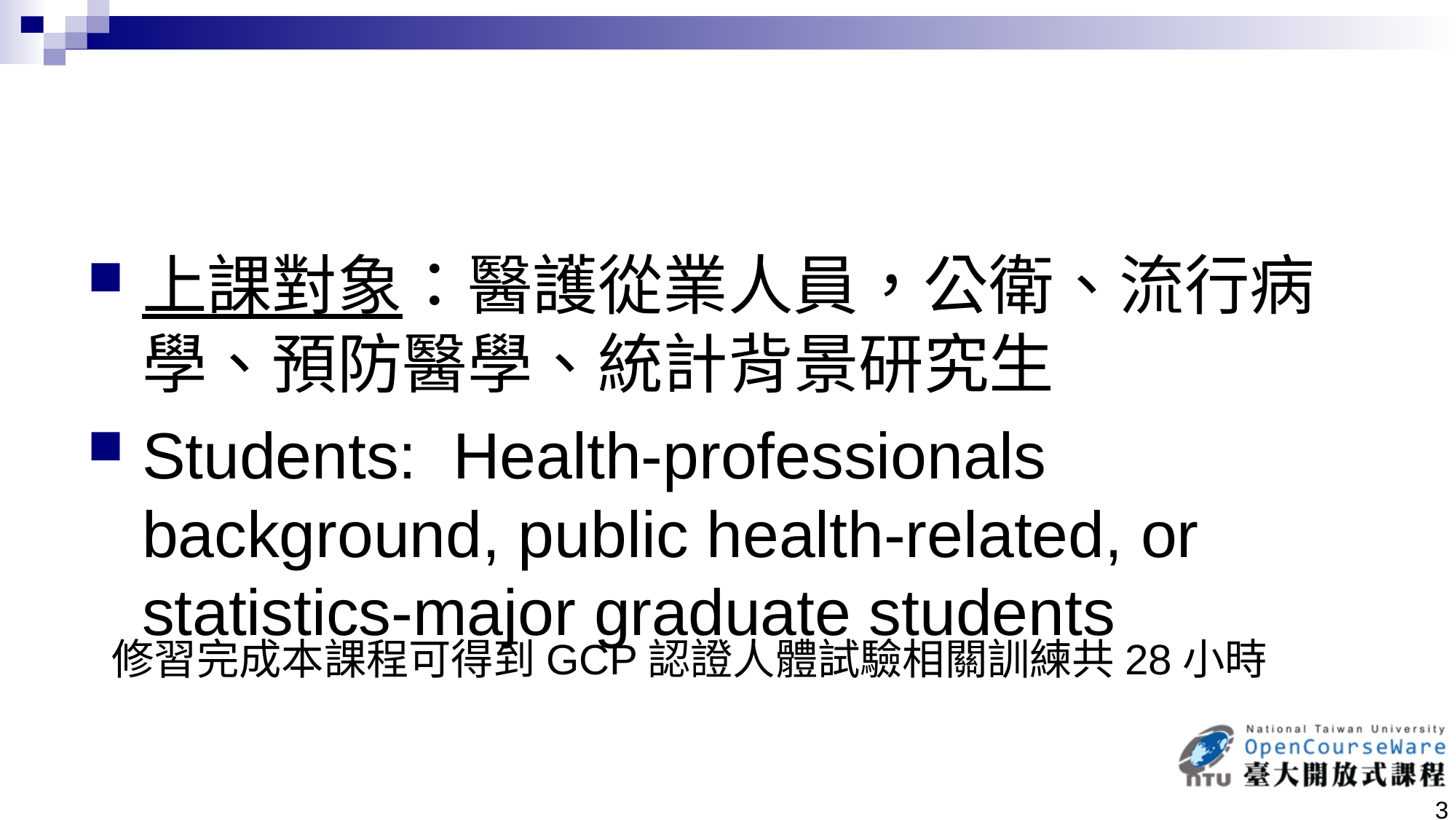

上課對象：醫護從業人員，公衛、流行病學、預防醫學、統計背景研究生
Students:  Health-professionals background, public health-related, or statistics-major graduate students
修習完成本課程可得到GCP認證人體試驗相關訓練共28小時
3